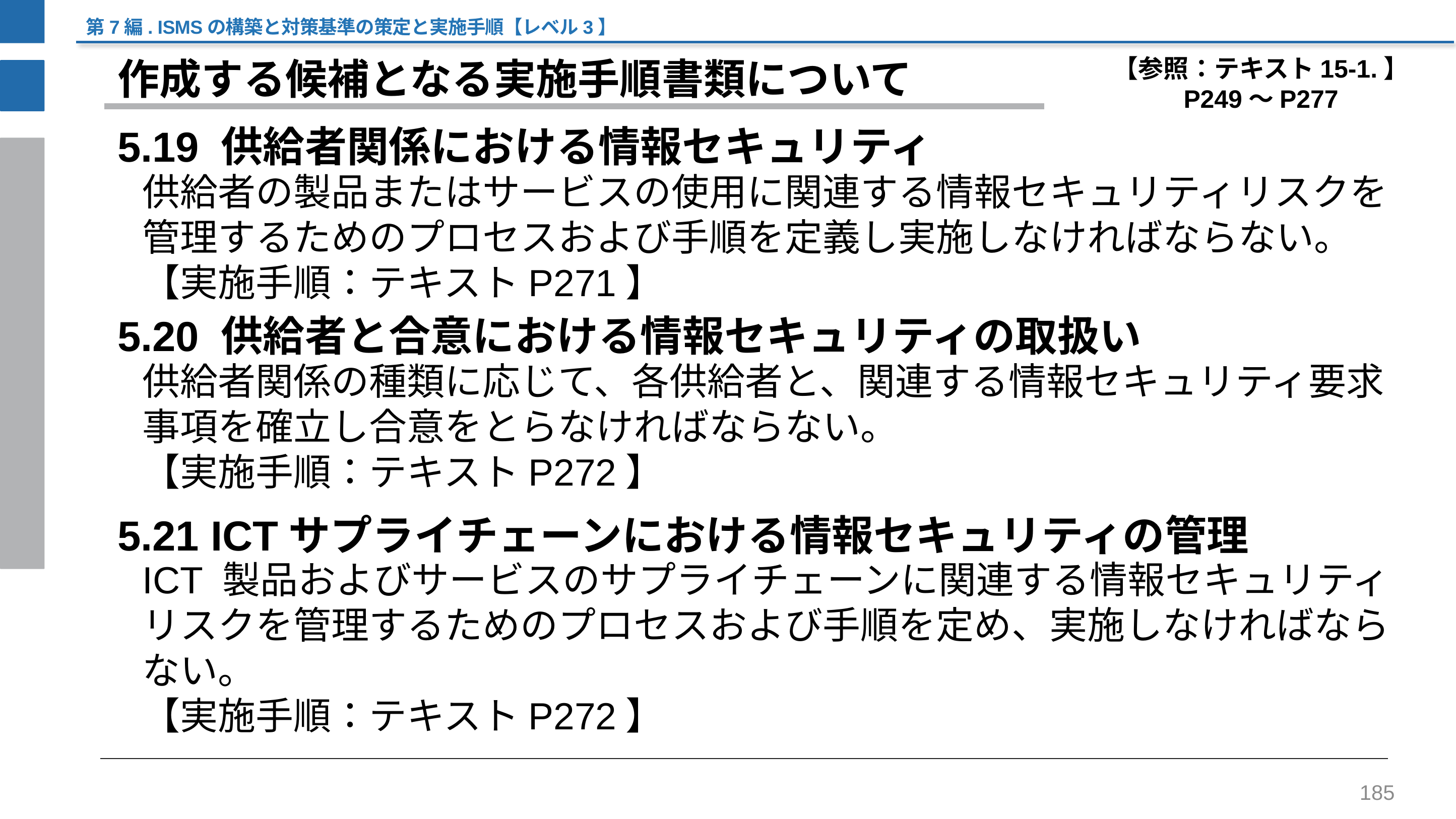

第7編. ISMSの構築と対策基準の策定と実施手順【レベル3】
【参照：テキスト15-1.】
P249～P277
作成する候補となる実施手順書類について
5.19 供給者関係における情報セキュリティ

供給者の製品またはサービスの使用に関連する情報セキュリティリスクを管理するためのプロセスおよび手順を定義し実施しなければならない。【実施手順：テキストP271】
5.20 供給者と合意における情報セキュリティの取扱い
供給者関係の種類に応じて、各供給者と、関連する情報セキュリティ要求事項を確立し合意をとらなければならない。
【実施手順：テキストP272】
5.21 ICTサプライチェーンにおける情報セキュリティの管理
ICT 製品およびサービスのサプライチェーンに関連する情報セキュリティリスクを管理するためのプロセスおよび手順を定め、実施しなければならない。
【実施手順：テキストP272】
185